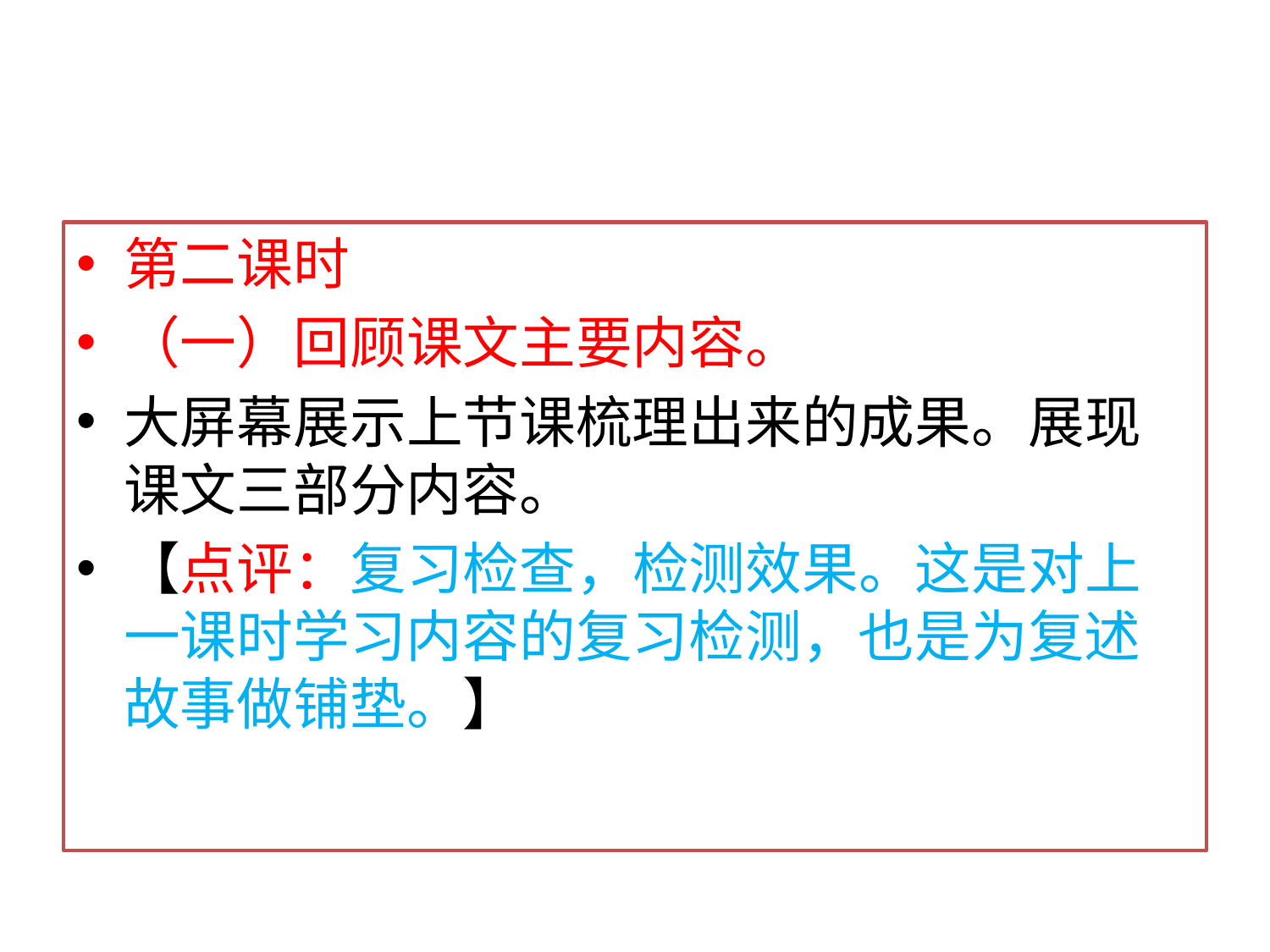

第二课时
（一）回顾课文主要内容。
大屏幕展示上节课梳理出来的成果。展现课文三部分内容。
【点评：复习检查，检测效果。这是对上一课时学习内容的复习检测，也是为复述故事做铺垫。】